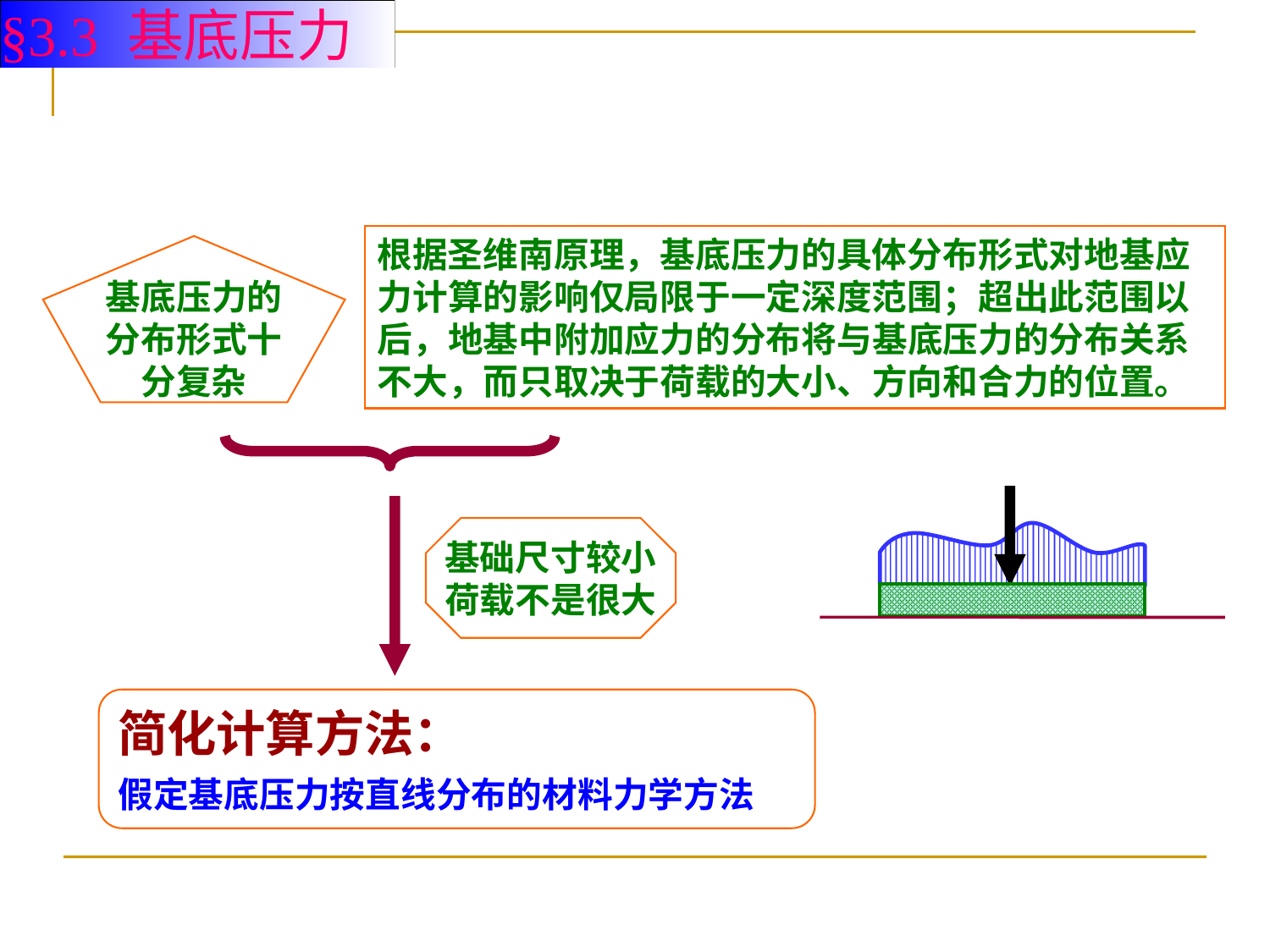

§3.3 基底压力

根据圣维南原理，基底压力的具体分布形式对地基应力计算的影响仅局限于一定深度范围；超出此范围以后，地基中附加应力的分布将与基底压力的分布关系不大，而只取决于荷载的大小、方向和合力的位置。
基底压力的分布形式十分复杂

基础尺寸较小
荷载不是很大

简化计算方法：
假定基底压力按直线分布的材料力学方法